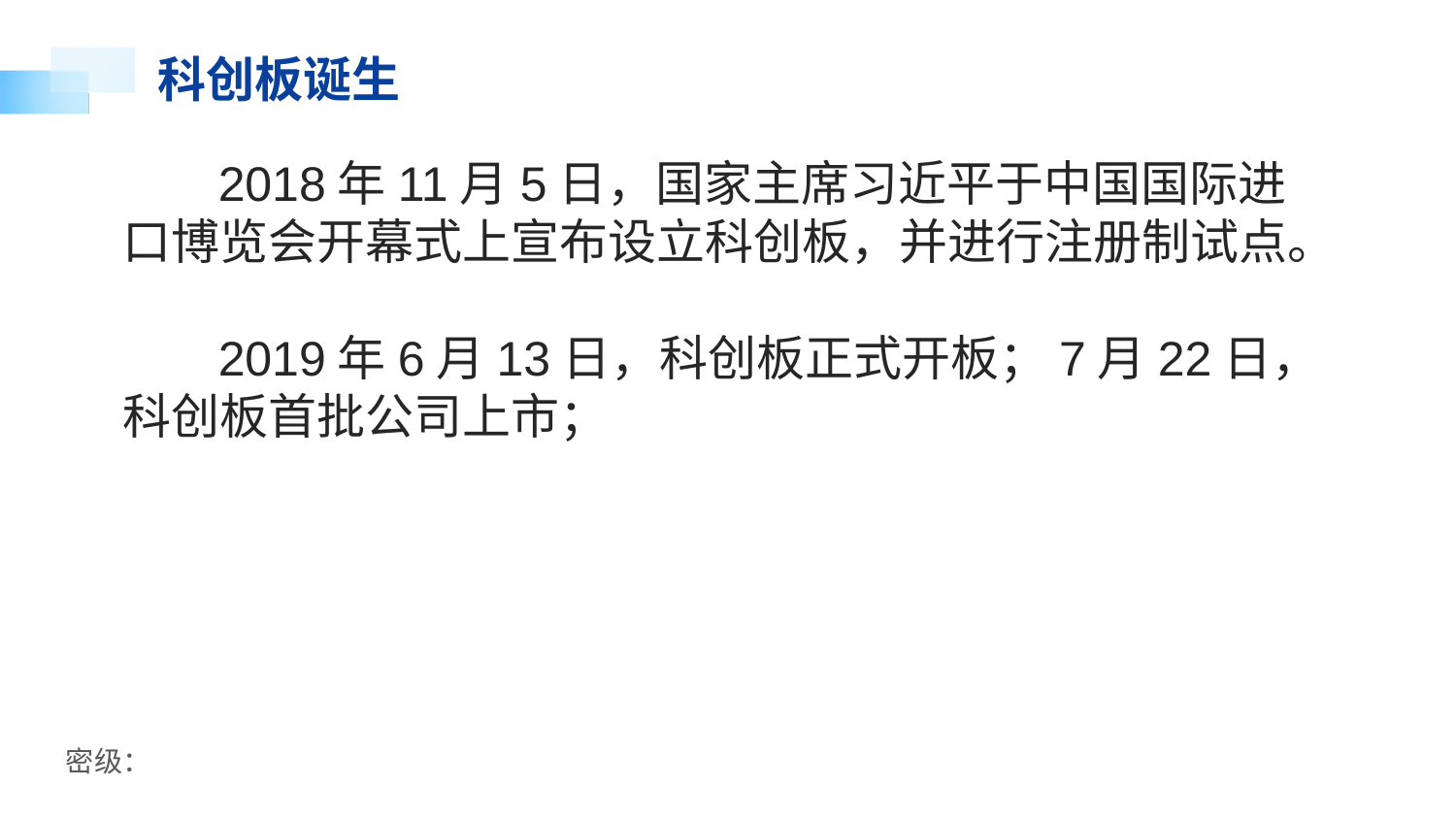

科创板诞生
       2018年11月5日，国家主席习近平于中国国际进口博览会开幕式上宣布设立科创板，并进行注册制试点。

       2019年6月13日，科创板正式开板；7月22日，科创板首批公司上市；